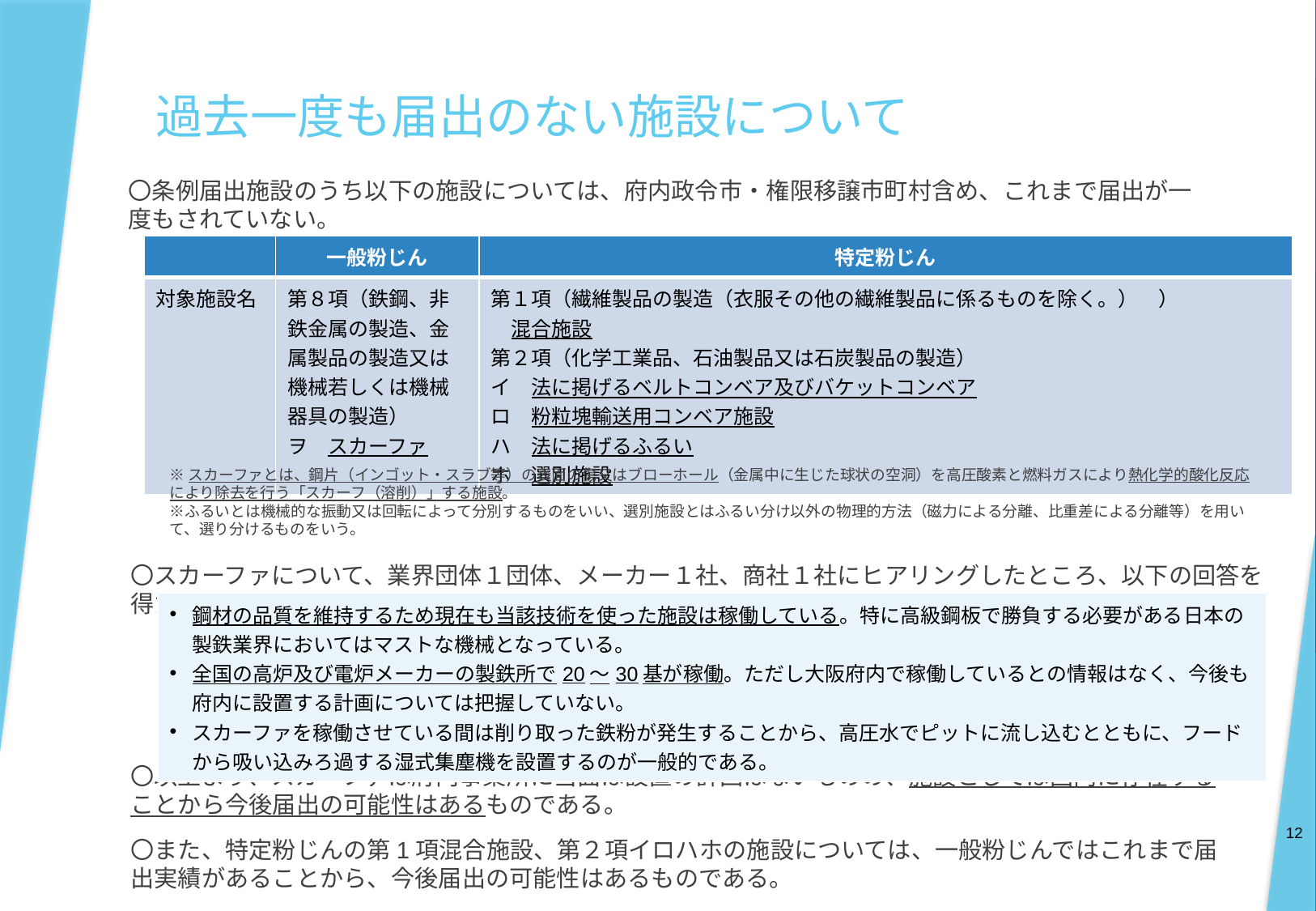

# 過去一度も届出のない施設について
〇条例届出施設のうち以下の施設については、府内政令市・権限移譲市町村含め、これまで届出が一度もされていない。
|  | 一般粉じん | 特定粉じん |
| --- | --- | --- |
| 対象施設名 | 第８項（鉄鋼、非鉄金属の製造、金属製品の製造又は機械若しくは機械器具の製造） ヲ　スカーファ | 第１項（繊維製品の製造（衣服その他の繊維製品に係るものを除く。）　） 　混合施設 第２項（化学工業品、石油製品又は石炭製品の製造） イ　法に掲げるベルトコンベア及びバケットコンベア ロ　粉粒塊輸送用コンベア施設 ハ　法に掲げるふるい ホ　選別施設 |
※スカーファとは、鋼片（インゴット・スラブ等）の表面の傷又はブローホール（金属中に生じた球状の空洞）を高圧酸素と燃料ガスにより熱化学的酸化反応により除去を行う「スカーフ（溶削）」する施設。
※ふるいとは機械的な振動又は回転によって分別するものをいい、選別施設とはふるい分け以外の物理的方法（磁力による分離、比重差による分離等）を用いて、選り分けるものをいう。

〇スカーファについて、業界団体１団体、メーカー１社、商社１社にヒアリングしたところ、以下の回答を得た。
| 鋼材の品質を維持するため現在も当該技術を使った施設は稼働している。特に高級鋼板で勝負する必要がある日本の製鉄業界においてはマストな機械となっている。 全国の高炉及び電炉メーカーの製鉄所で20～30基が稼働。ただし大阪府内で稼働しているとの情報はなく、今後も府内に設置する計画については把握していない。 スカーファを稼働させている間は削り取った鉄粉が発生することから、高圧水でピットに流し込むとともに、フードから吸い込みろ過する湿式集塵機を設置するのが一般的である。 |
| --- |
〇以上より、スカーファは府内事業所に当面は設置の計画はないものの、施設としては国内に存在することから今後届出の可能性はあるものである。
〇また、特定粉じんの第1項混合施設、第２項イロハホの施設については、一般粉じんではこれまで届出実績があることから、今後届出の可能性はあるものである。
12